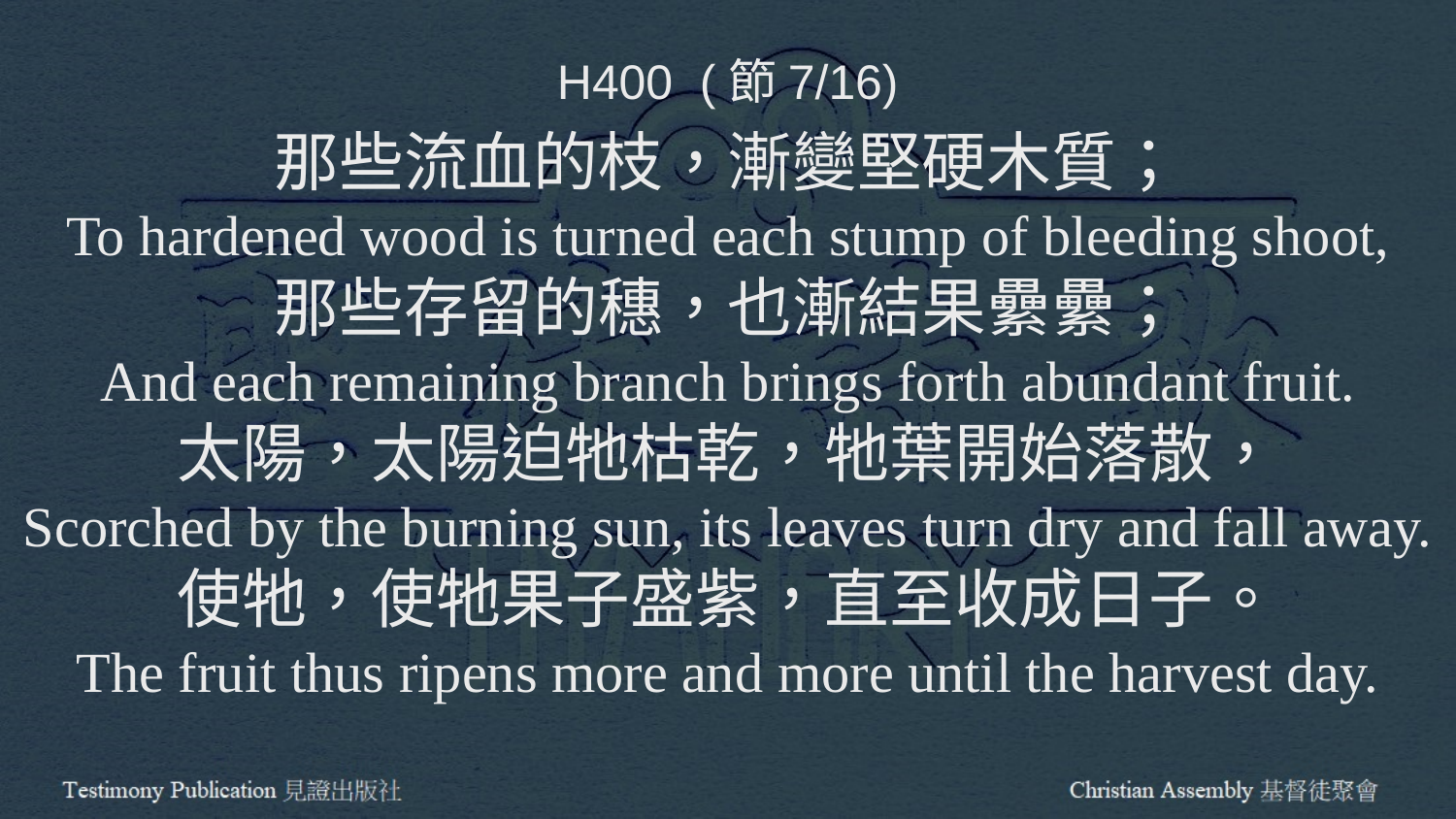

H400  (節7/16)
那些流血的枝，漸變堅硬木質；
To hardened wood is turned each stump of bleeding shoot,
那些存留的穗，也漸結果纍纍；
And each remaining branch brings forth abundant fruit.
太陽，太陽迫牠枯乾，牠葉開始落散，
Scorched by the burning sun, its leaves turn dry and fall away.
使牠，使牠果子盛紫，直至收成日子。
The fruit thus ripens more and more until the harvest day.